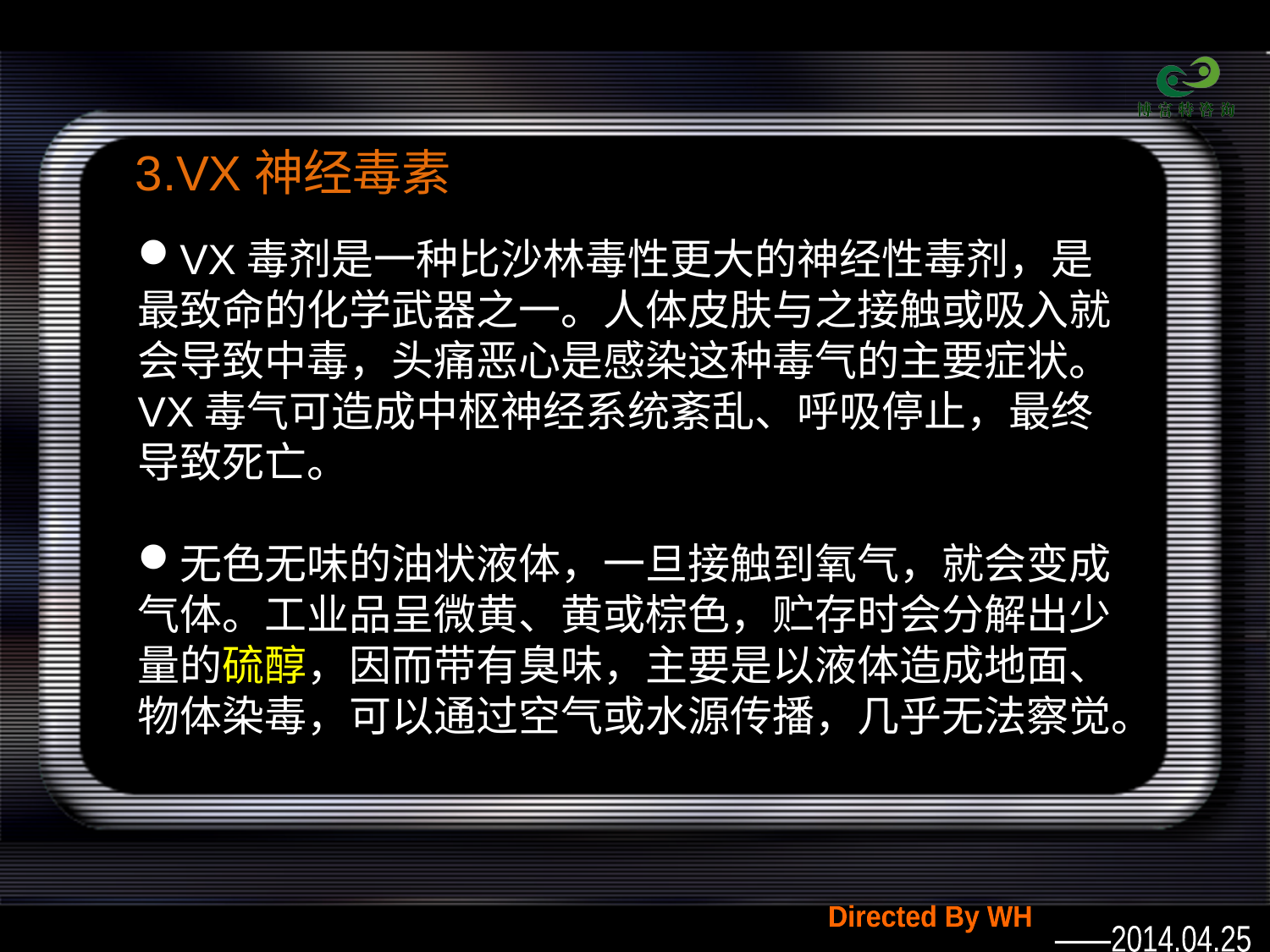

3.VX神经毒素
VX毒剂是一种比沙林毒性更大的神经性毒剂，是最致命的化学武器之一。人体皮肤与之接触或吸入就会导致中毒，头痛恶心是感染这种毒气的主要症状。
VX毒气可造成中枢神经系统紊乱、呼吸停止，最终导致死亡。

无色无味的油状液体，一旦接触到氧气，就会变成气体。工业品呈微黄、黄或棕色，贮存时会分解出少量的硫醇，因而带有臭味，主要是以液体造成地面、物体染毒，可以通过空气或水源传播，几乎无法察觉。